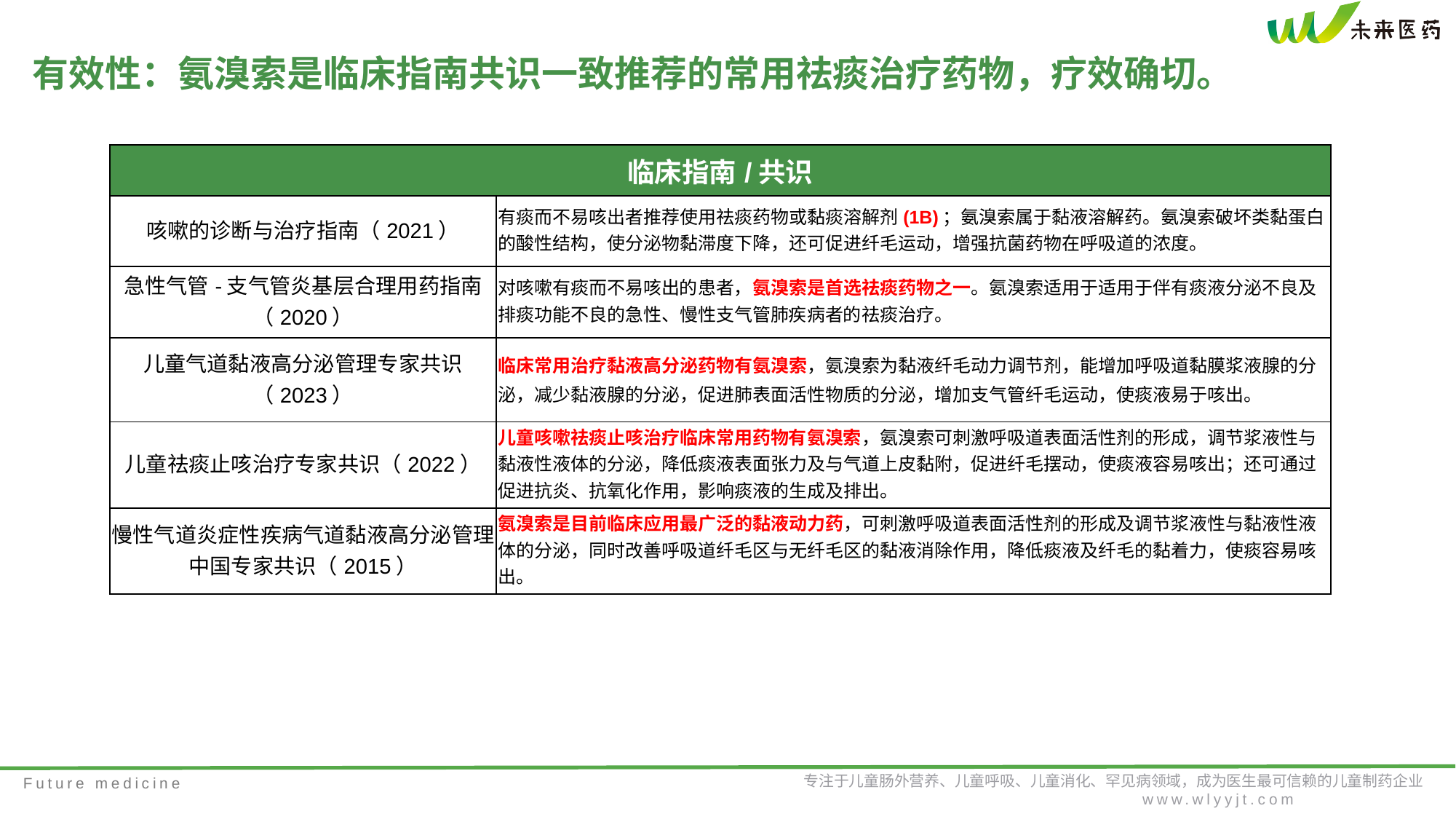

有效性：氨溴索是临床指南共识一致推荐的常用祛痰治疗药物，疗效确切。
| 临床指南/共识 |  |
| --- | --- |
| 咳嗽的诊断与治疗指南（2021） | 有痰而不易咳出者推荐使用祛痰药物或黏痰溶解剂(1B)；氨溴索属于黏液溶解药。氨溴索破坏类黏蛋白的酸性结构，使分泌物黏滞度下降，还可促进纤毛运动，增强抗菌药物在呼吸道的浓度。 |
| 急性气管-支气管炎基层合理用药指南（2020） | 对咳嗽有痰而不易咳出的患者，氨溴索是首选祛痰药物之一。氨溴索适用于适用于伴有痰液分泌不良及排痰功能不良的急性、慢性支气管肺疾病者的祛痰治疗。 |
| 儿童气道黏液高分泌管理专家共识（2023） | 临床常用治疗黏液高分泌药物有氨溴索，氨溴索为黏液纤毛动力调节剂，能增加呼吸道黏膜浆液腺的分泌，减少黏液腺的分泌，促进肺表面活性物质的分泌，增加支气管纤毛运动，使痰液易于咳出。 |
| 儿童祛痰止咳治疗专家共识（2022） | 儿童咳嗽祛痰止咳治疗临床常用药物有氨溴索，氨溴索可刺激呼吸道表面活性剂的形成，调节浆液性与黏液性液体的分泌，降低痰液表面张力及与气道上皮黏附，促进纤毛摆动，使痰液容易咳出；还可通过促进抗炎、抗氧化作用，影响痰液的生成及排出。 |
| 慢性气道炎症性疾病气道黏液高分泌管理中国专家共识（2015） | 氨溴索是目前临床应用最广泛的黏液动力药，可刺激呼吸道表面活性剂的形成及调节浆液性与黏液性液体的分泌，同时改善呼吸道纤毛区与无纤毛区的黏液消除作用，降低痰液及纤毛的黏着力，使痰容易咳出。 |